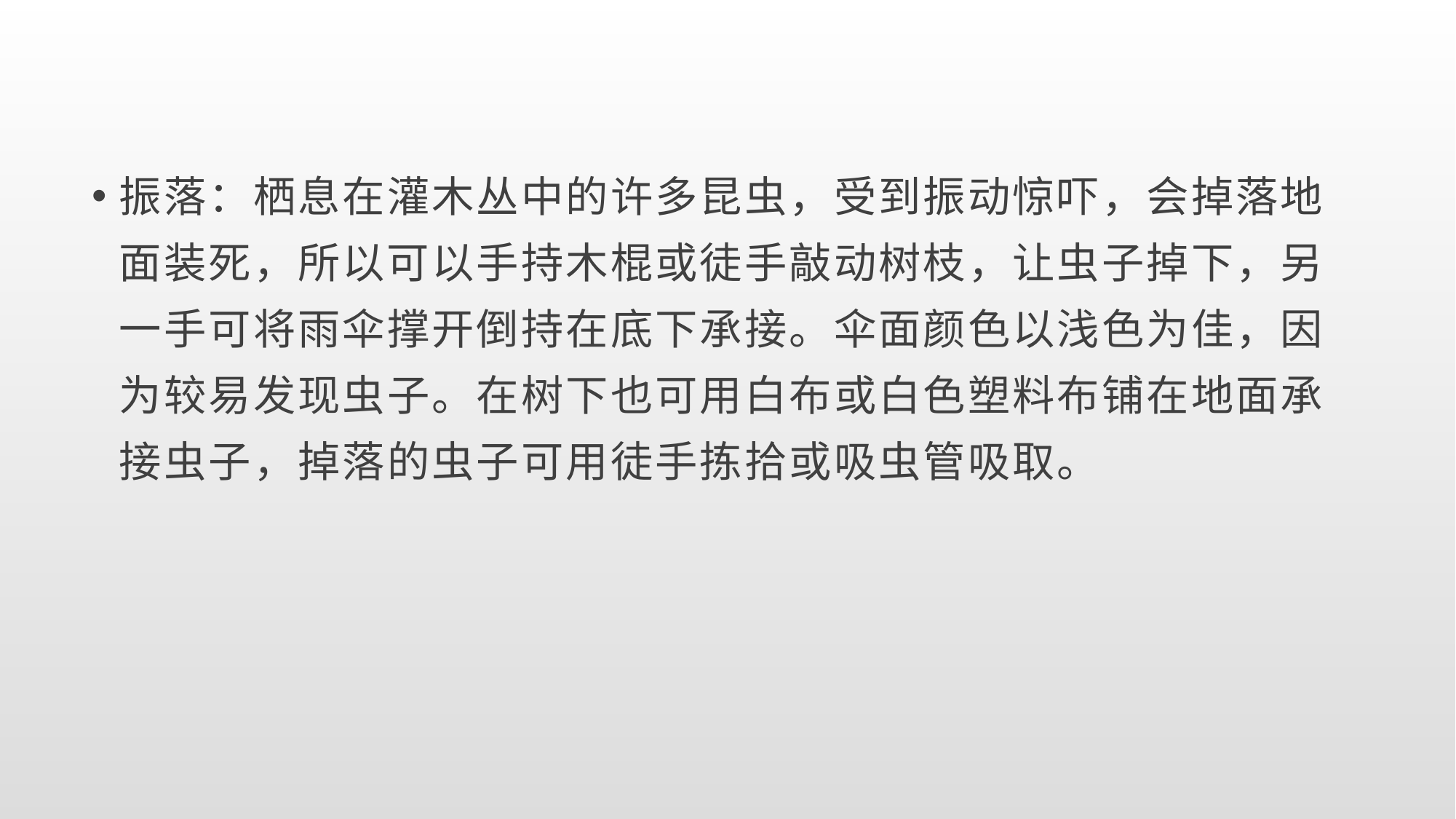

#
振落：栖息在灌木丛中的许多昆虫，受到振动惊吓，会掉落地面装死，所以可以手持木棍或徒手敲动树枝，让虫子掉下，另一手可将雨伞撑开倒持在底下承接。伞面颜色以浅色为佳，因为较易发现虫子。在树下也可用白布或白色塑料布铺在地面承接虫子，掉落的虫子可用徒手拣拾或吸虫管吸取。